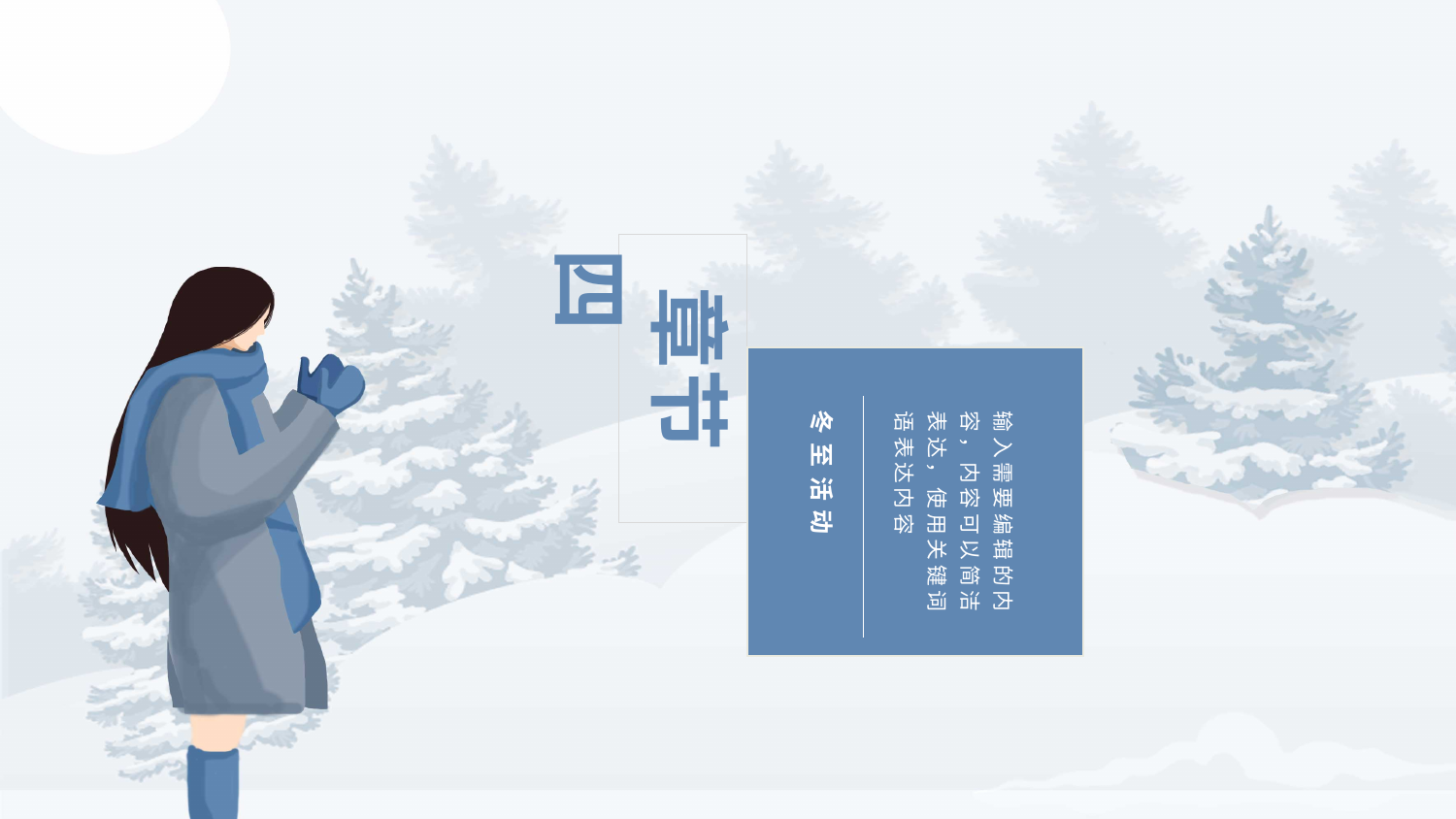

章节四

冬至活动
输入需要编辑的内容，内容可以简洁表达，使用关键词语表达内容